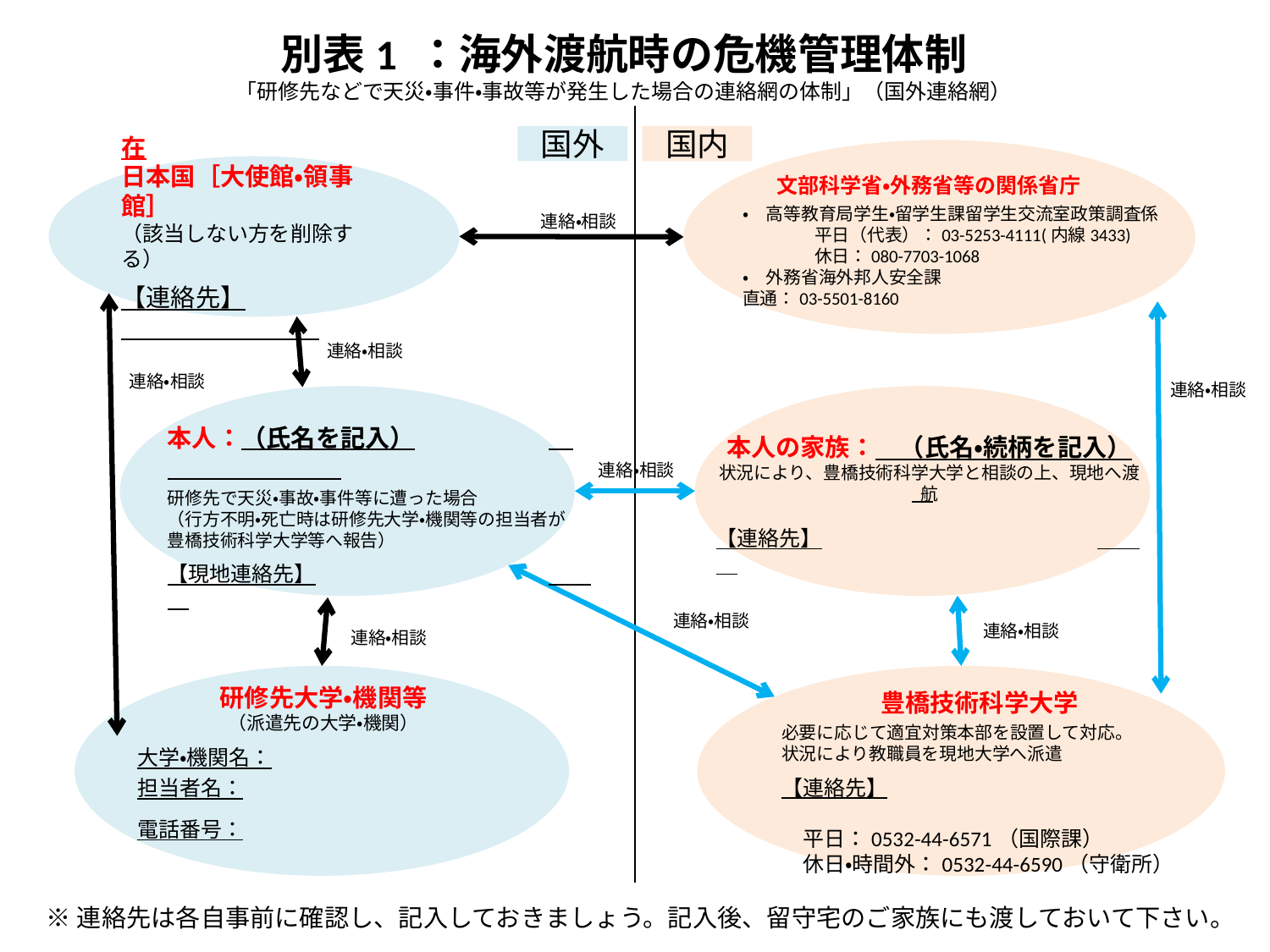

# 別表1 ：海外渡航時の危機管理体制 「研修先などで天災・事件・事故等が発生した場合の連絡網の体制」（国外連絡網）
国内
国外

在
日本国［大使館・領事館］
（該当しない方を削除する）
【連絡先】
文部科学省・外務省等の関係省庁
	・　高等教育局学生・留学生課留学生交流室政策調査係
		平日（代表）：03-5253-4111(内線3433)
　　　		休日：080-7703-1068
	・　外務省海外邦人安全課
　　　	直通：03-5501-8160
連絡・相談
連絡・相談
連絡・相談
連絡・相談

本人：（氏名を記入）
研修先で天災・事故・事件等に遭った場合
（行方不明・死亡時は研修先大学・機関等の担当者が
豊橋技術科学大学等へ報告）
【現地連絡先】
本人の家族：　（氏名・続柄を記入）
状況により、豊橋技術科学大学と相談の上、現地へ渡航
【連絡先】
連絡・相談
連絡・相談
連絡・相談
連絡・相談

研修先大学・機関等
（派遣先の大学・機関）
大学・機関名：
担当者名：
電話番号：
豊橋技術科学大学
必要に応じて適宜対策本部を設置して対応。
状況により教職員を現地大学へ派遣
【連絡先】
　平日：0532-44-6571（国際課）
　休日・時間外：0532-44-6590（守衛所）
※連絡先は各自事前に確認し、記入しておきましょう。記入後、留守宅のご家族にも渡しておいて下さい。